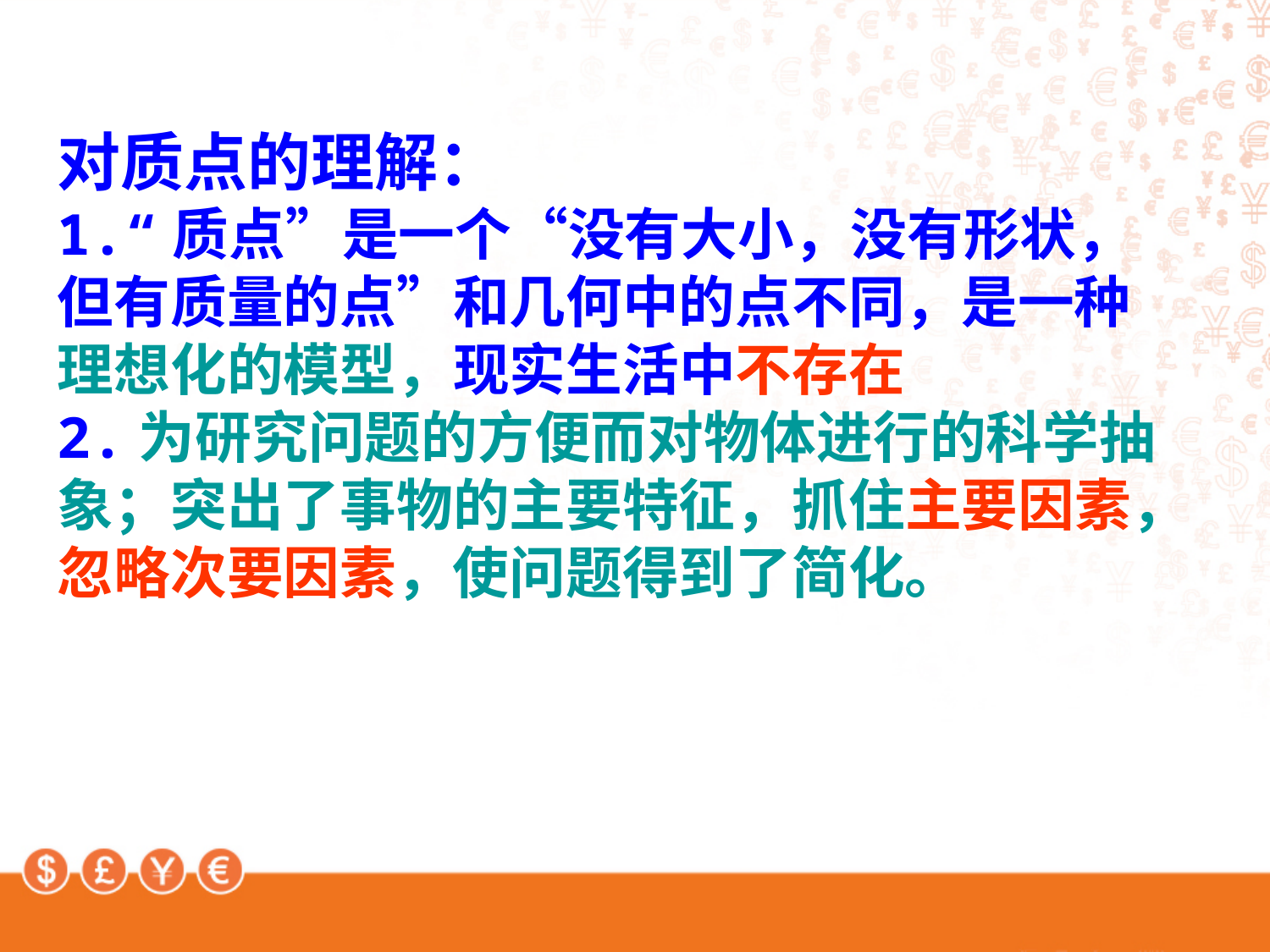

对质点的理解：
1.“质点”是一个“没有大小，没有形状，但有质量的点”和几何中的点不同，是一种理想化的模型，现实生活中不存在
2.为研究问题的方便而对物体进行的科学抽象；突出了事物的主要特征，抓住主要因素，忽略次要因素，使问题得到了简化。